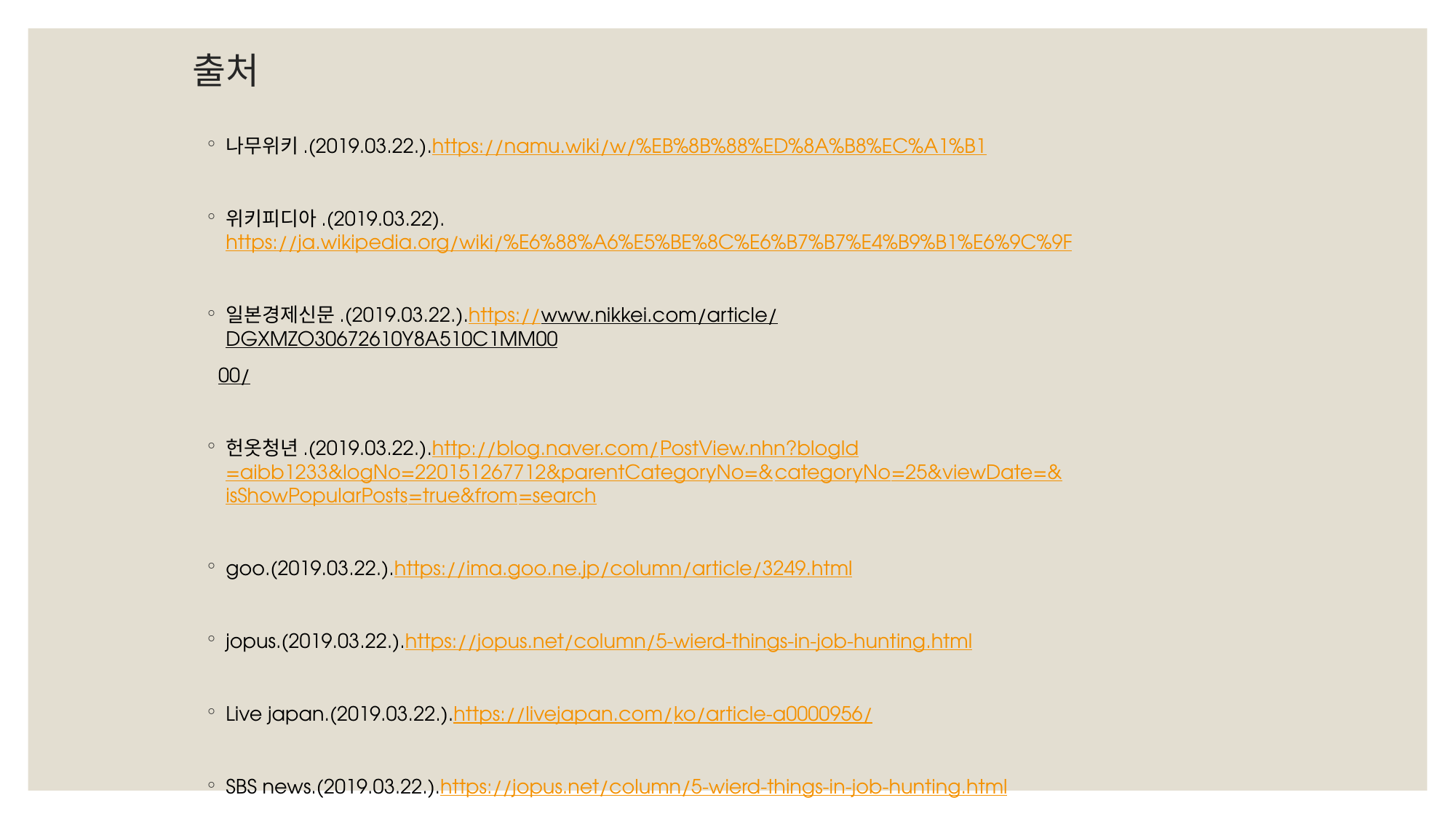

# 출처

나무위키.(2019.03.22.).https://namu.wiki/w/%EB%8B%88%ED%8A%B8%EC%A1%B1

위키피디아.(2019.03.22).https://ja.wikipedia.org/wiki/%E6%88%A6%E5%BE%8C%E6%B7%B7%E4%B9%B1%E6%9C%9F

일본경제신문.(2019.03.22.).https://www.nikkei.com/article/DGXMZO30672610Y8A510C1MM00
00/

헌옷청년.(2019.03.22.).http://blog.naver.com/PostView.nhn?blogId=aibb1233&logNo=220151267712&parentCategoryNo=&categoryNo=25&viewDate=&isShowPopularPosts=true&from=search

goo.(2019.03.22.).https://ima.goo.ne.jp/column/article/3249.html

jopus.(2019.03.22.).https://jopus.net/column/5-wierd-things-in-job-hunting.html

Live japan.(2019.03.22.).https://livejapan.com/ko/article-a0000956/

SBS news.(2019.03.22.).https://jopus.net/column/5-wierd-things-in-job-hunting.html